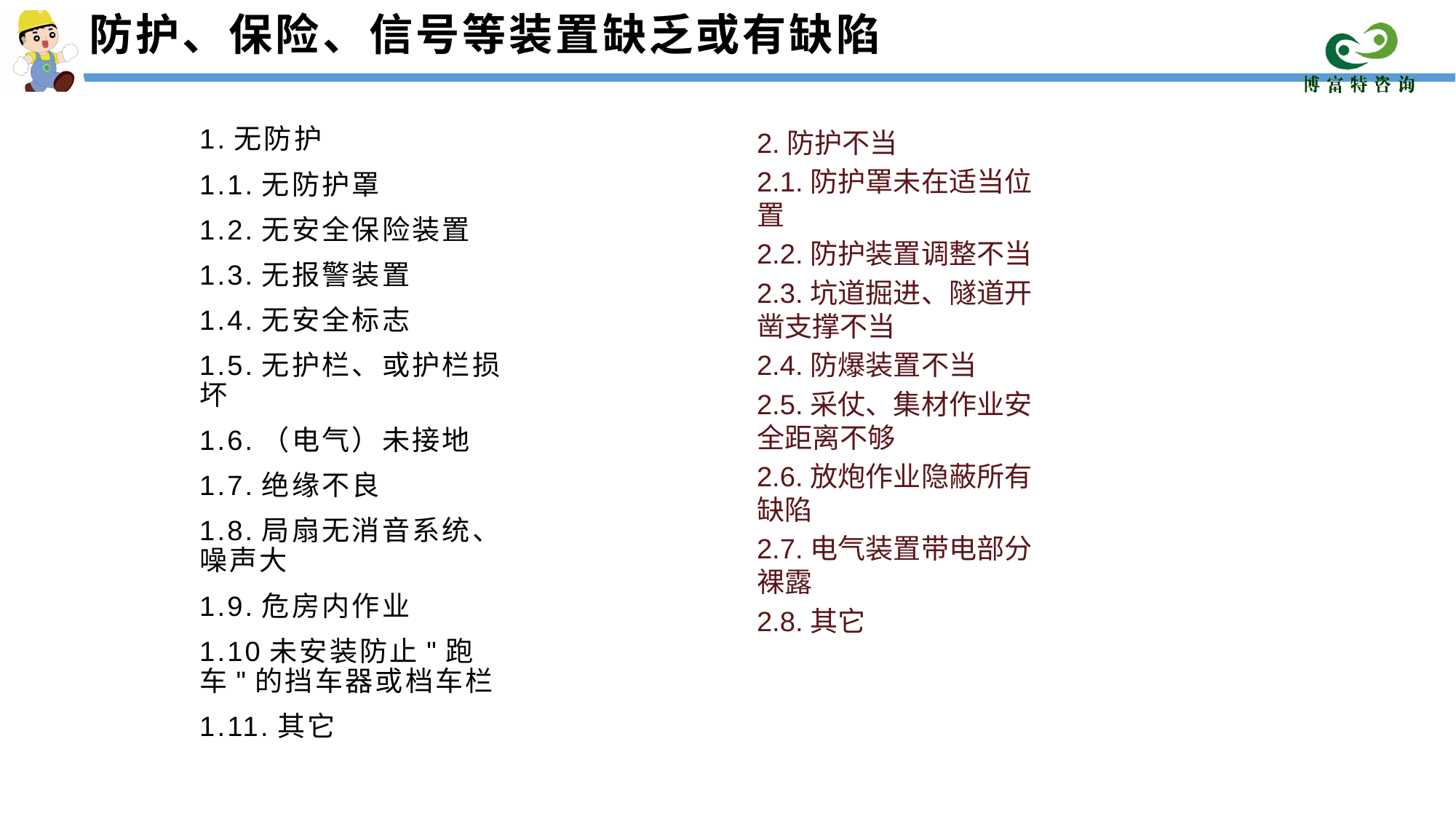

防护、保险、信号等装置缺乏或有缺陷
1.无防护
1.1.无防护罩
1.2.无安全保险装置
1.3.无报警装置
1.4.无安全标志
1.5.无护栏、或护栏损坏
1.6.（电气）未接地
1.7.绝缘不良
1.8.局扇无消音系统、噪声大
1.9.危房内作业
1.10未安装防止"跑车"的挡车器或档车栏
1.11.其它

2.防护不当
2.1.防护罩未在适当位置
2.2.防护装置调整不当
2.3.坑道掘进、隧道开凿支撑不当
2.4.防爆装置不当
2.5.采仗、集材作业安全距离不够
2.6.放炮作业隐蔽所有缺陷
2.7.电气装置带电部分裸露
2.8.其它